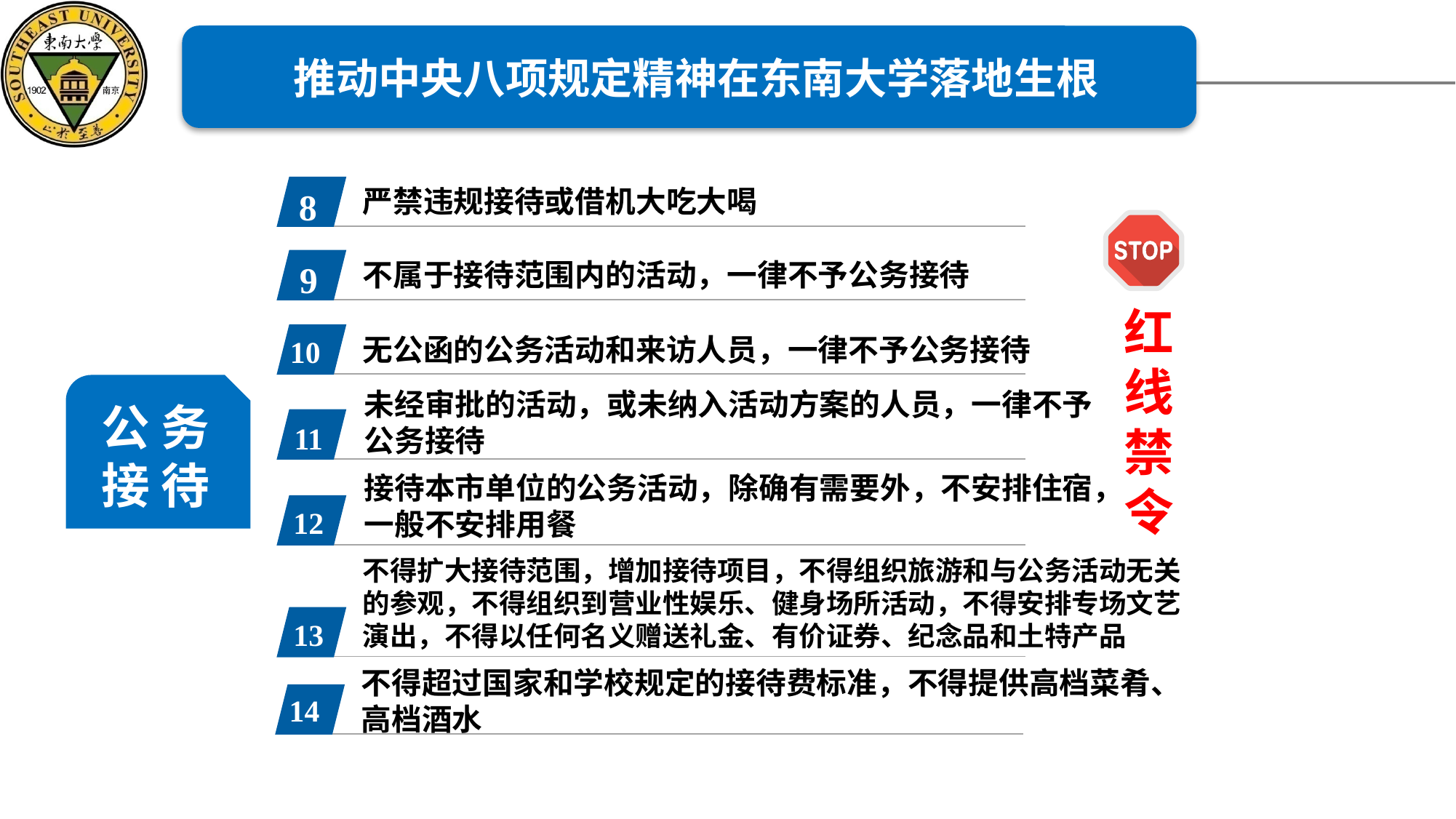

推动中央八项规定精神在东南大学落地生根
严禁违规接待或借机大吃大喝

8

不属于接待范围内的活动，一律不予公务接待

9

红线禁令
无公函的公务活动和来访人员，一律不予公务接待

10
公 务
接 待
未经审批的活动，或未纳入活动方案的人员，一律不予公务接待

11
接待本市单位的公务活动，除确有需要外，不安排住宿，一般不安排用餐

12
不得扩大接待范围，增加接待项目，不得组织旅游和与公务活动无关的参观，不得组织到营业性娱乐、健身场所活动，不得安排专场文艺演出，不得以任何名义赠送礼金、有价证券、纪念品和土特产品

13
不得超过国家和学校规定的接待费标准，不得提供高档菜肴、高档酒水

14